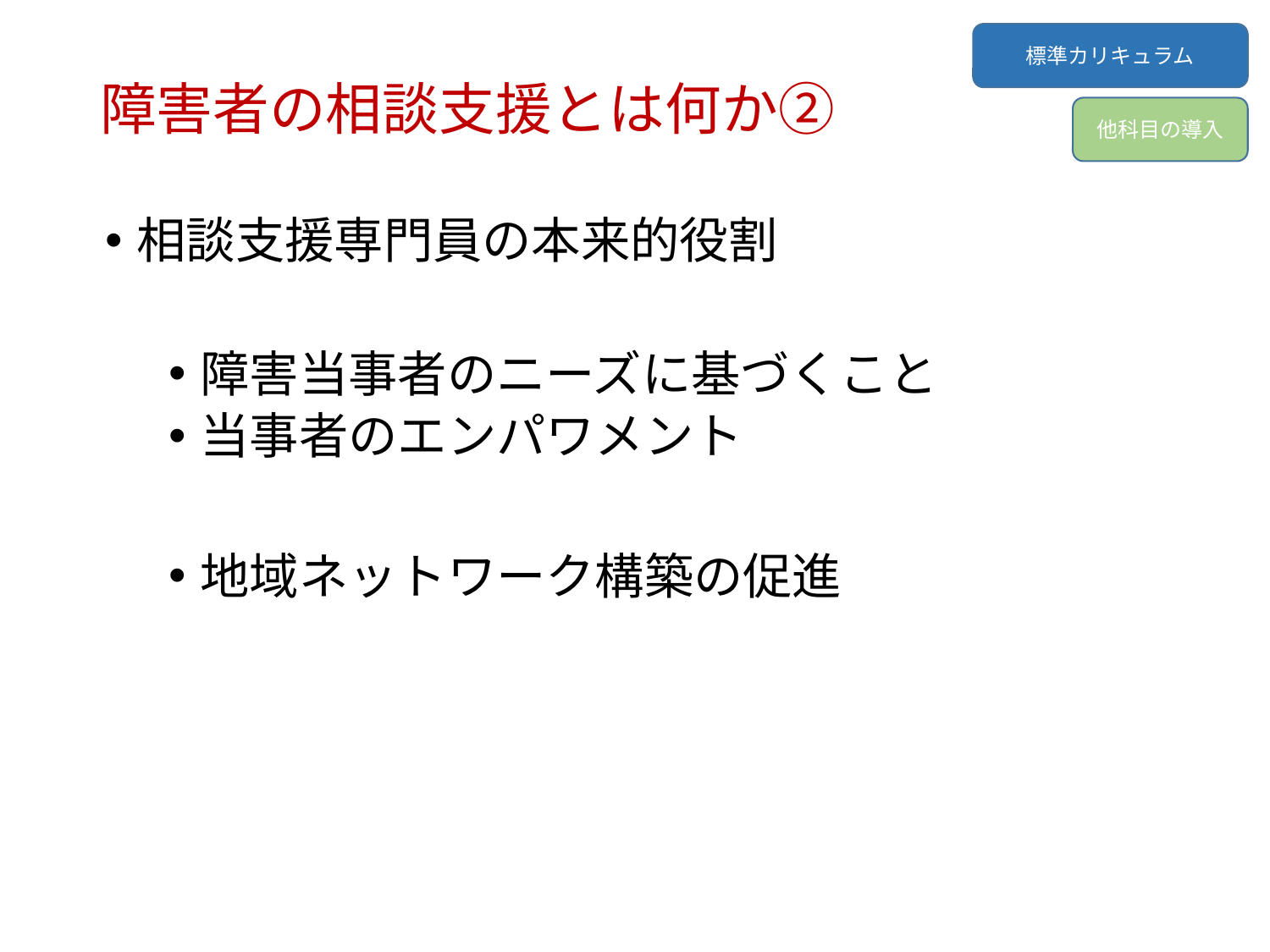

# 障害者の相談支援とは何か②
標準カリキュラム
他科目の導入
相談支援専門員の本来的役割

障害当事者のニーズに基づくこと
当事者のエンパワメント

地域ネットワーク構築の促進